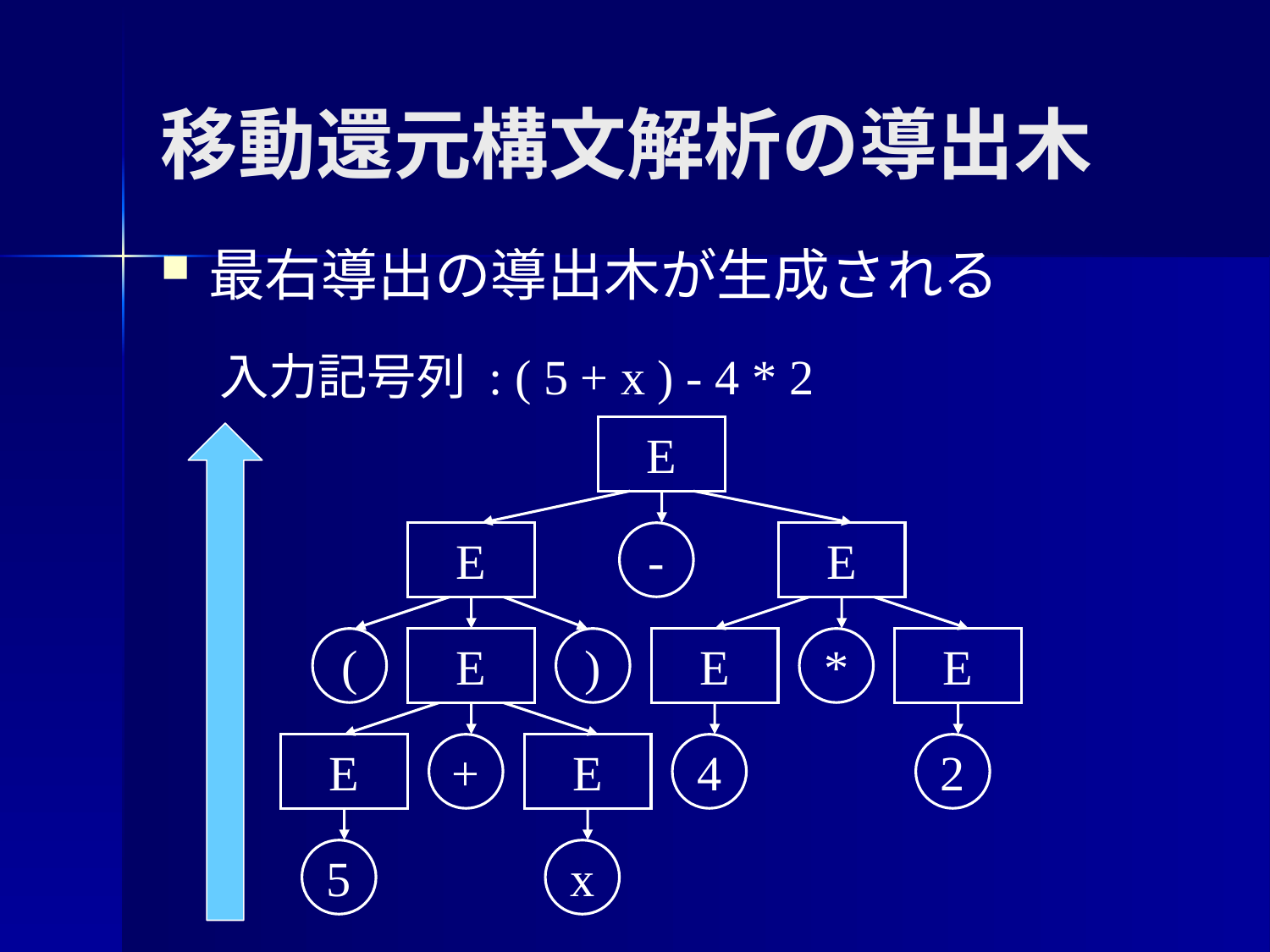

# 移動還元構文解析の導出木
最右導出の導出木が生成される
入力記号列 : ( 5 + x ) - 4 * 2
E

E
-
E

(
E
)
E
*
E

E
+
E
4
2

5
x